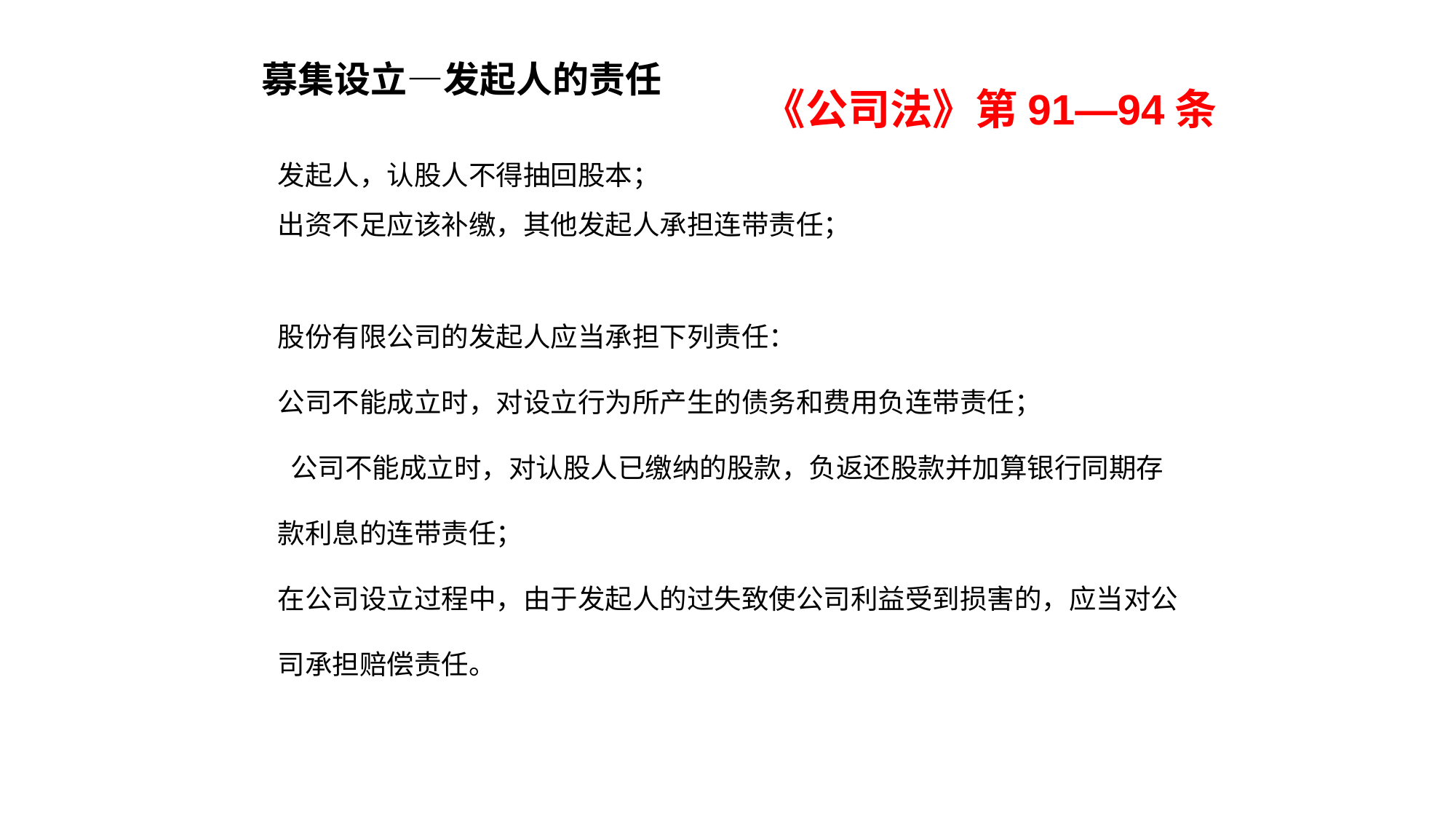

募集设立—发起人的责任
《公司法》第91—94条
发起人，认股人不得抽回股本；
出资不足应该补缴，其他发起人承担连带责任；
股份有限公司的发起人应当承担下列责任：
公司不能成立时，对设立行为所产生的债务和费用负连带责任；
 公司不能成立时，对认股人已缴纳的股款，负返还股款并加算银行同期存款利息的连带责任；
在公司设立过程中，由于发起人的过失致使公司利益受到损害的，应当对公司承担赔偿责任。